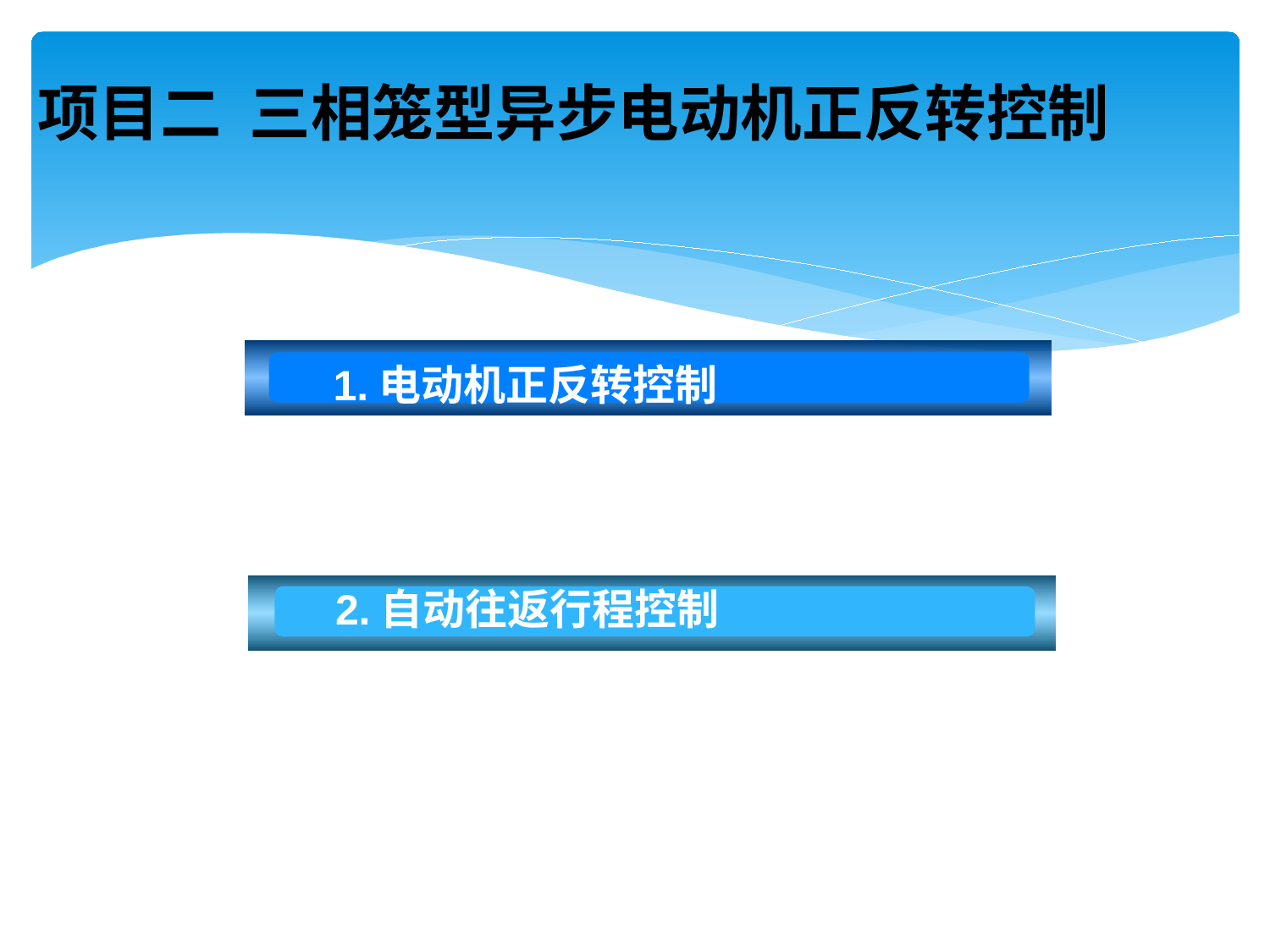

# 项目二  三相笼型异步电动机正反转控制

 1.电动机正反转控制

 2.自动往返行程控制